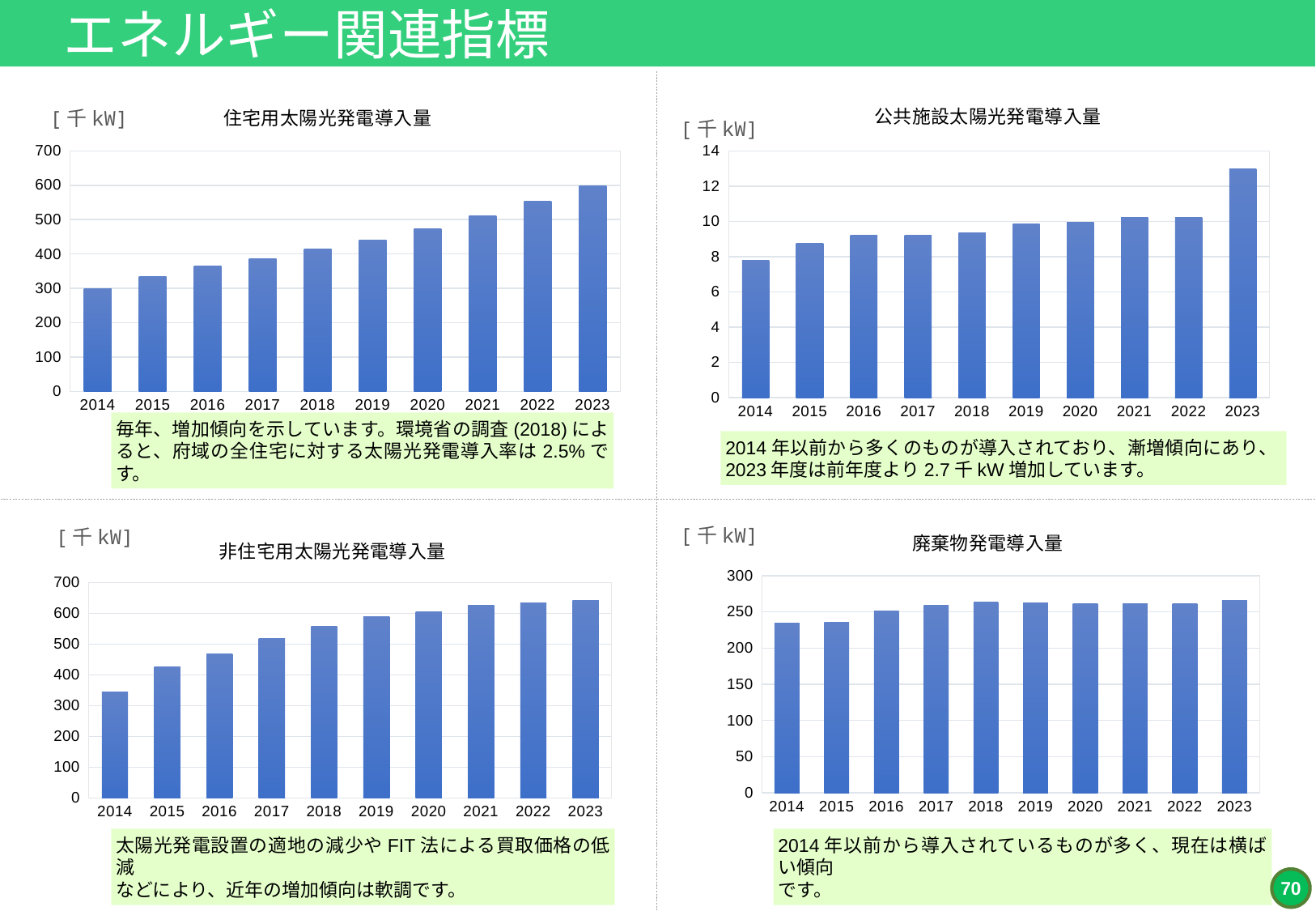

エネルギー関連指標

### Chart: 住宅用太陽光発電導入量

| Category | 住宅用太陽光発電導入量 |
|---|---|
| 2014 | 299.3461 |
| 2015 | 334.73769999999996 |
| 2016 | 364.75969999999995 |
| 2017 | 387.2294 |
| 2018 | 413.5098999999971 |
| 2019 | 440.89129999998727 |
| 2020 | 473.5126999999755 |
| 2021 | 509.99949999999103 |
| 2022 | 554.129500000018 |
| 2023 | 599.033000000062 |

### Chart:

| Category | 公共施設太陽光発電導入量 |
|---|---|
| 2014 | 7.807133729999978 |
| 2015 | 8.779712379999976 |
| 2016 | 9.205998729999978 |
| 2017 | 9.227024529999976 |
| 2018 | 9.375922979999975 |
| 2019 | 9.845174779999972 |
| 2020 | 9.96411602999997 |
| 2021 | 10.239032461999972 |
| 2022 | 10.245549461999971 |
| 2023 | 12.985339011999981 |
[千kW]
[千kW]
毎年、増加傾向を示しています。環境省の調査(2018)によると、府域の全住宅に対する太陽光発電導入率は2.5%です。
2014年以前から多くのものが導入されており、漸増傾向にあり、2023年度は前年度より2.7千kW増加しています。

### Chart:

| Category | 廃棄物発電導入量 |
|---|---|
| 2014 | 234.005 |
| 2015 | 236.005 |
| 2016 | 251.605 |
| 2017 | 259.465 |
| 2018 | 263.765 |
| 2019 | 262.065 |
| 2020 | 261.265 |
| 2021 | 261.435 |
| 2022 | 260.735 |
| 2023 | 266.047 |
[千kW]
[千kW]

### Chart:

| Category | 非住宅用太陽光発電導入量 |
|---|---|
| 2014 | 344.64305172999997 |
| 2015 | 425.31373238 |
| 2016 | 467.13309873 |
| 2017 | 518.2051245299999 |
| 2018 | 558.77964298 |
| 2019 | 589.44089278 |
| 2020 | 606.2811340300015 |
| 2021 | 625.047950462 |
| 2022 | 634.5083674620013 |
| 2023 | 642.7065570120013 |
2014年以前から導入されているものが多く、現在は横ばい傾向
です。
太陽光発電設置の適地の減少やFIT法による買取価格の低減
などにより、近年の増加傾向は軟調です。
70